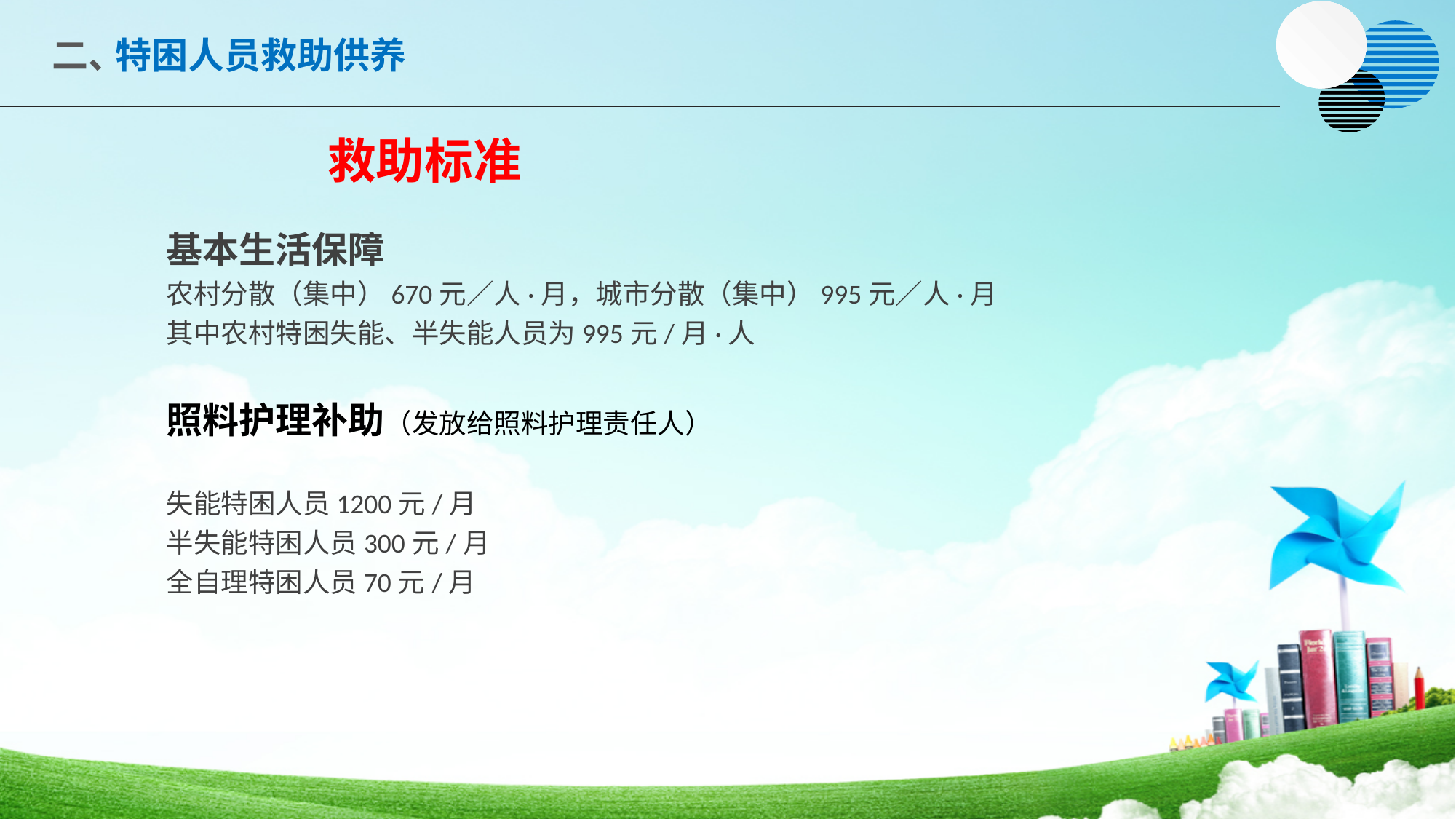

二、
特困人员救助供养
救助标准
基本生活保障
农村分散（集中）670元∕人·月，城市分散（集中）995元∕人·月
其中农村特困失能、半失能人员为995元/月·人

照料护理补助（发放给照料护理责任人）

失能特困人员1200元/月
半失能特困人员300元/月
全自理特困人员70元/月